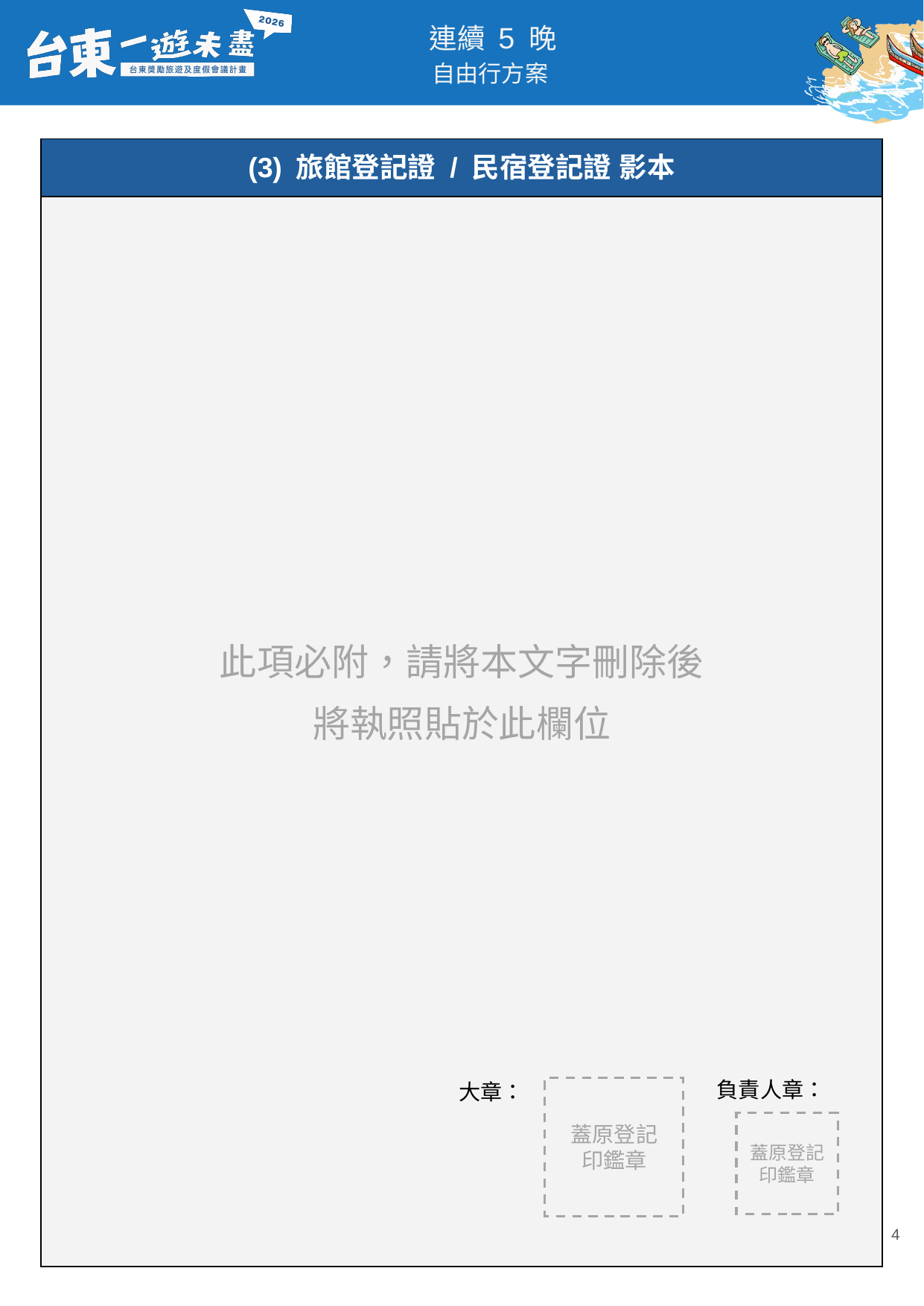

如本頁面不足，
請於左側複製本投影片
進行新增
| (3) 旅館登記證 / 民宿登記證 影本 |
| --- |
| 此項必附，請將本文字刪除後 將執照貼於此欄位 |
負責人章：
大章：
蓋原登記
印鑑章
蓋原登記
印鑑章
4